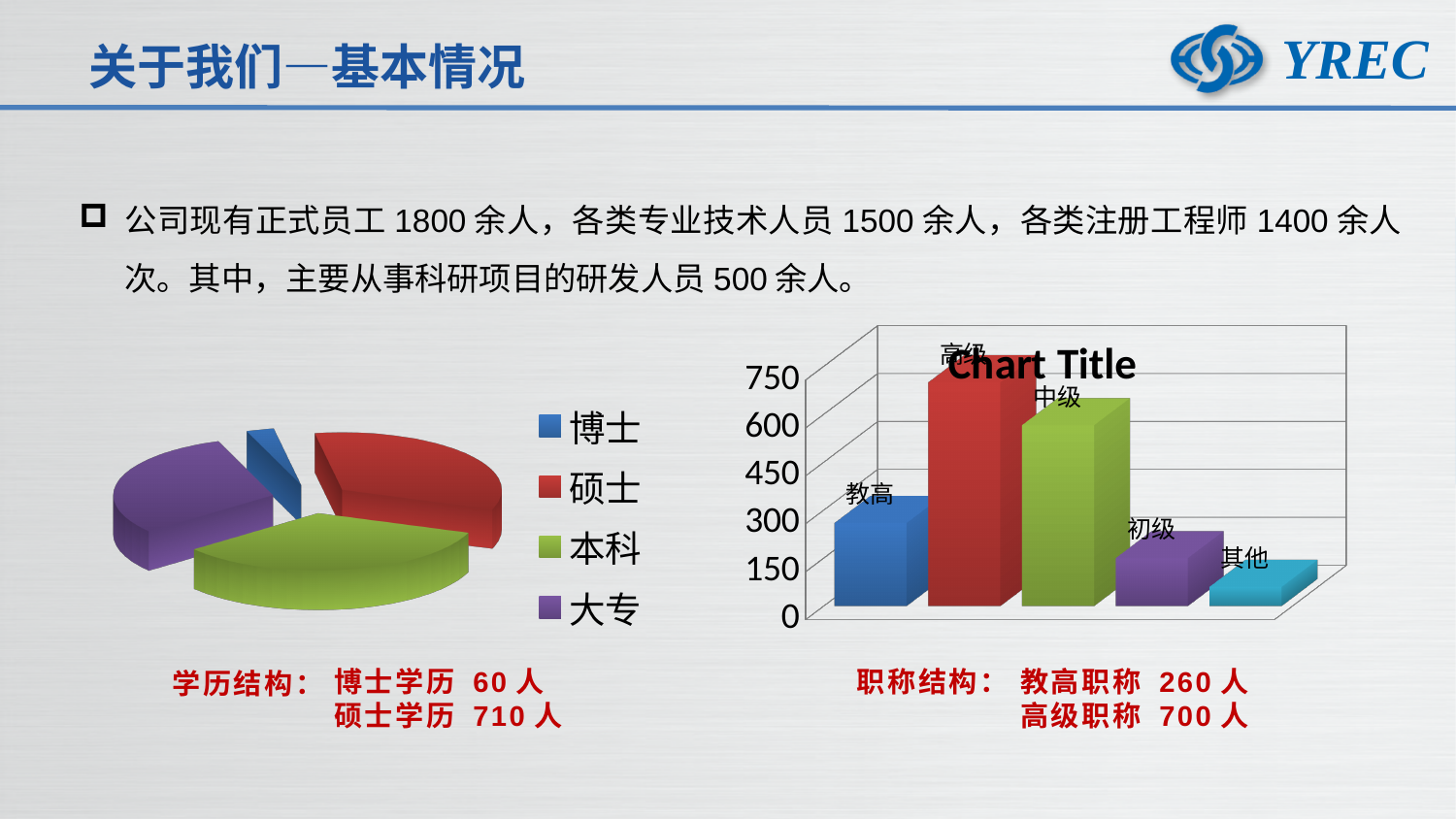

关于我们—基本情况
公司现有正式员工1800余人，各类专业技术人员1500余人，各类注册工程师1400余人次。其中，主要从事科研项目的研发人员500余人。

[unsupported chart]

[unsupported chart]

教高职称 260人
高级职称 700人

职称结构：
博士学历 60人
硕士学历 710人

学历结构：